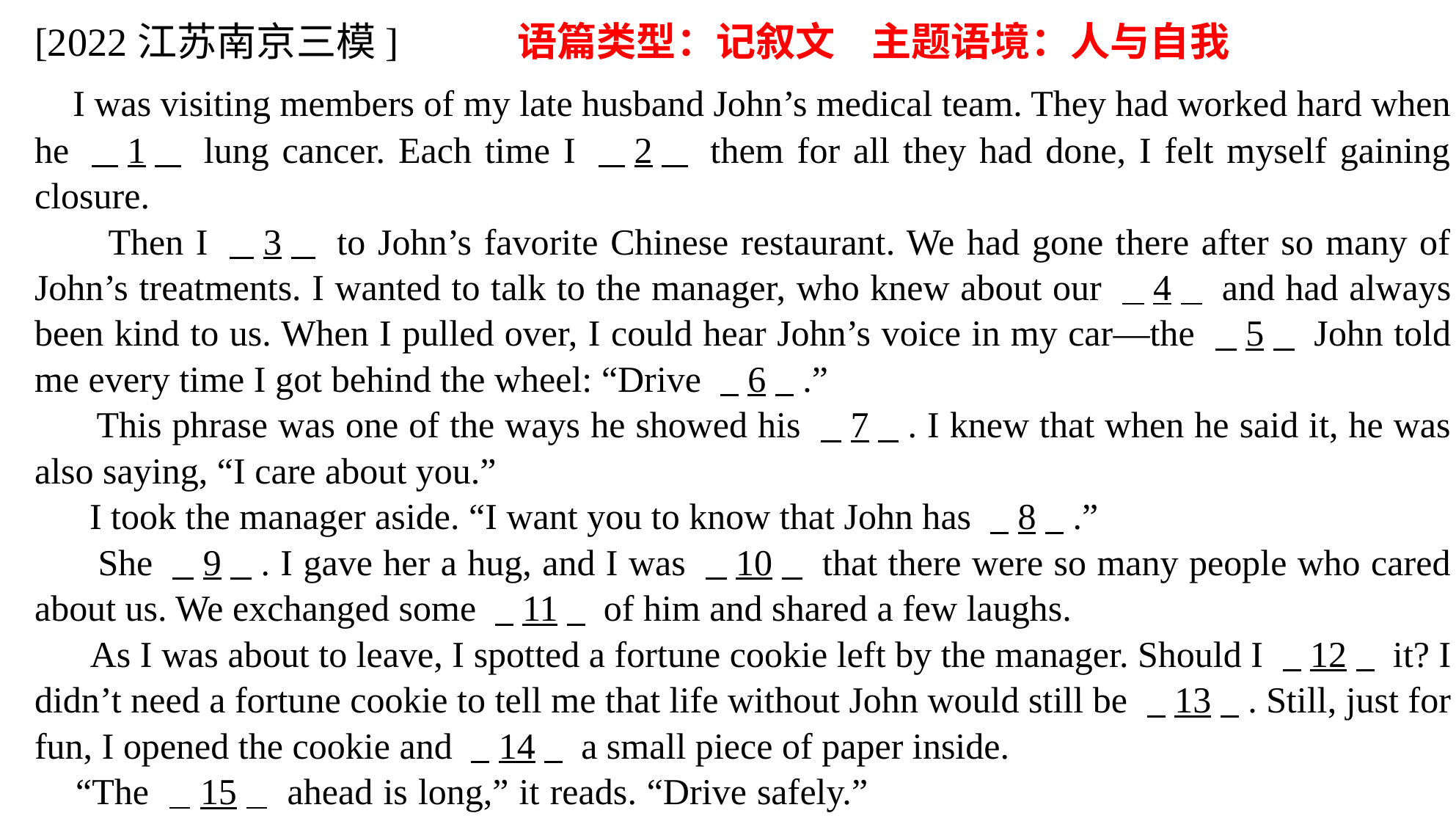

[2022江苏南京三模]
	        语篇类型：记叙文    主题语境：人与自我

    I was visiting members of my late husband John’s medical team. They had worked hard when he .  .1.  . lung cancer. Each time I .  .2.  . them for all they had done, I felt myself gaining closure.
      Then I .  .3.  . to John’s favorite Chinese restaurant. We had gone there after so many of John’s treatments. I wanted to talk to the manager, who knew about our .  .4.  . and had always been kind to us. When I pulled over, I could hear John’s voice in my car—the .  .5.  . John told me every time I got behind the wheel: “Drive .  .6.  ..”
      This phrase was one of the ways he showed his .  .7.  .. I knew that when he said it, he was also saying, “I care about you.”
      I took the manager aside. “I want you to know that John has .  .8.  ..”
      She .  .9.  .. I gave her a hug, and I was .  .10.  . that there were so many people who cared about us. We exchanged some .  .11.  . of him and shared a few laughs.
      As I was about to leave, I spotted a fortune cookie left by the manager. Should I .  .12.  . it? I didn’t need a fortune cookie to tell me that life without John would still be .  .13.  .. Still, just for fun, I opened the cookie and .  .14.  . a small piece of paper inside.
    “The .  .15.  . ahead is long,” it reads. “Drive safely.”